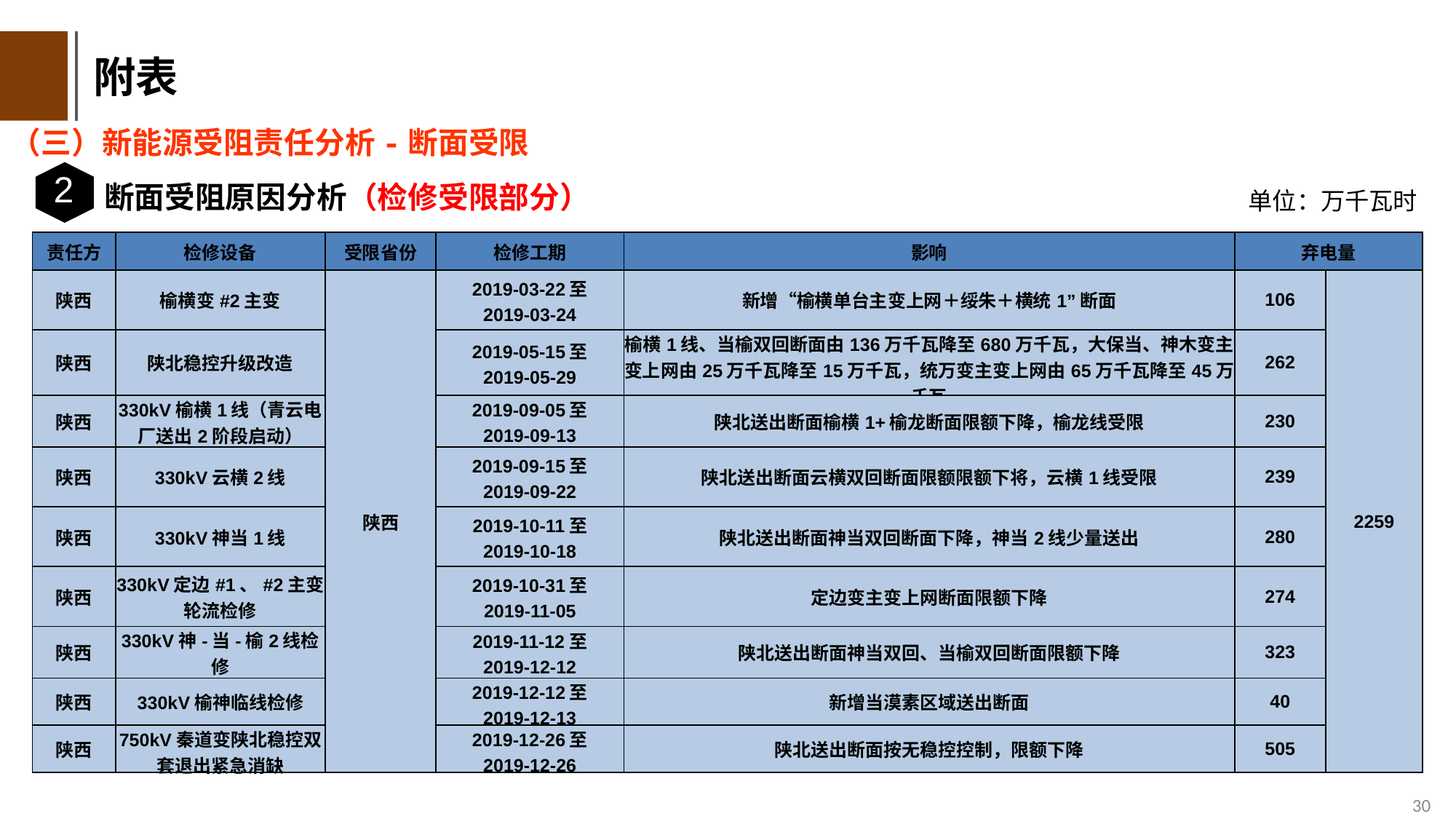

附表
（三）新能源受阻责任分析-断面受限
2

断面受阻原因分析（检修受限部分）
单位：万千瓦时
| 责任方 | 检修设备 | 受限省份 | 检修工期 | 影响 | 弃电量 |  |
| --- | --- | --- | --- | --- | --- | --- |
| 陕西 | 榆横变#2主变 | 陕西 | 2019-03-22至 2019-03-24 | 新增“榆横单台主变上网＋绥朱＋横统1”断面 | 106 | 2259 |
| 陕西 | 陕北稳控升级改造 |  | 2019-05-15至 2019-05-29 | 榆横1线、当榆双回断面由136万千瓦降至680万千瓦，大保当、神木变主变上网由25万千瓦降至15万千瓦，统万变主变上网由65万千瓦降至45万千瓦 | 262 |  |
| 陕西 | 330kV榆横1线（青云电厂送出2阶段启动） |  | 2019-09-05至 2019-09-13 | 陕北送出断面榆横1+榆龙断面限额下降，榆龙线受限 | 230 |  |
| 陕西 | 330kV云横2线 |  | 2019-09-15至 2019-09-22 | 陕北送出断面云横双回断面限额限额下将，云横1线受限 | 239 |  |
| 陕西 | 330kV神当1线 |  | 2019-10-11至 2019-10-18 | 陕北送出断面神当双回断面下降，神当2线少量送出 | 280 |  |
| 陕西 | 330kV定边#1、#2主变轮流检修 |  | 2019-10-31至 2019-11-05 | 定边变主变上网断面限额下降 | 274 |  |
| 陕西 | 330kV神-当-榆2线检修 |  | 2019-11-12至 2019-12-12 | 陕北送出断面神当双回、当榆双回断面限额下降 | 323 |  |
| 陕西 | 330kV榆神临线检修 |  | 2019-12-12至 2019-12-13 | 新增当漠素区域送出断面 | 40 |  |
| 陕西 | 750kV秦道变陕北稳控双套退出紧急消缺 |  | 2019-12-26至 2019-12-26 | 陕北送出断面按无稳控控制，限额下降 | 505 |  |
30